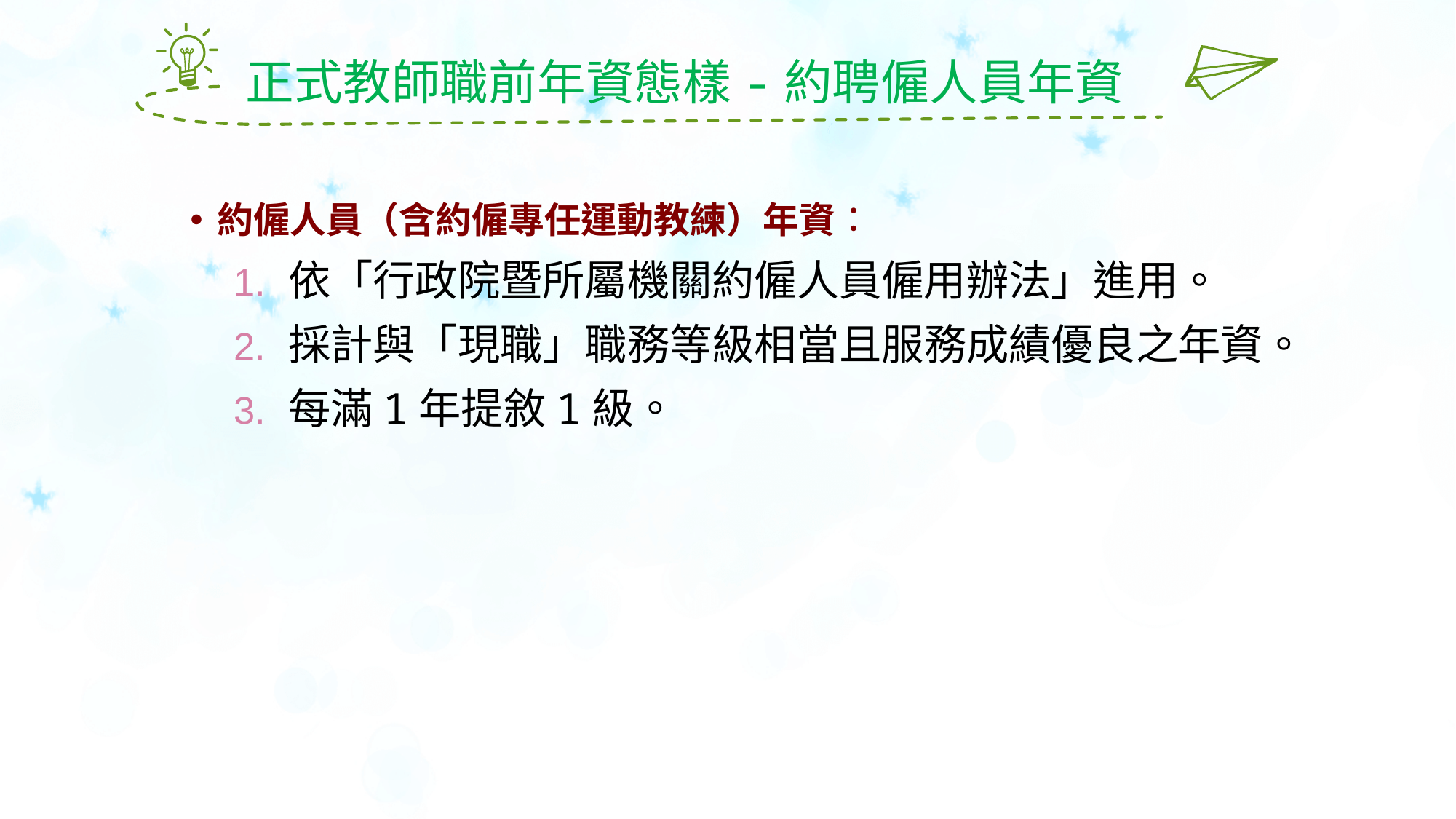

# 正式教師職前年資態樣-約聘僱人員年資
約僱人員（含約僱專任運動教練）年資：
依「行政院暨所屬機關約僱人員僱用辦法」進用。
採計與「現職」職務等級相當且服務成績優良之年資。
每滿1年提敘1級。